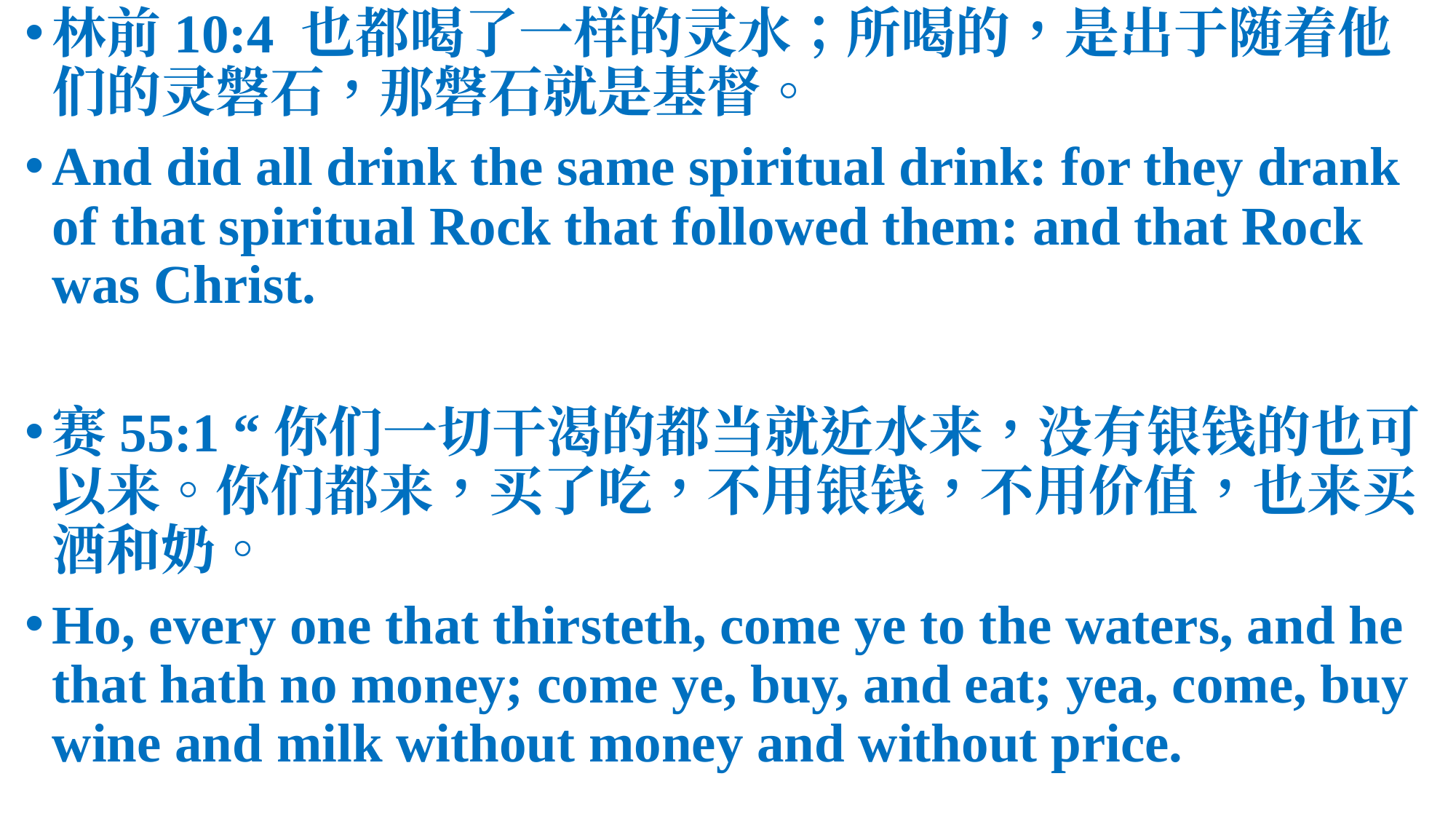

林前10:4 也都喝了一样的灵水；所喝的，是出于随着他们的灵磐石，那磐石就是基督。
And did all drink the same spiritual drink: for they drank of that spiritual Rock that followed them: and that Rock was Christ.

赛55:1 “你们一切干渴的都当就近水来，没有银钱的也可以来。你们都来，买了吃，不用银钱，不用价值，也来买酒和奶。
Ho, every one that thirsteth, come ye to the waters, and he that hath no money; come ye, buy, and eat; yea, come, buy wine and milk without money and without price.